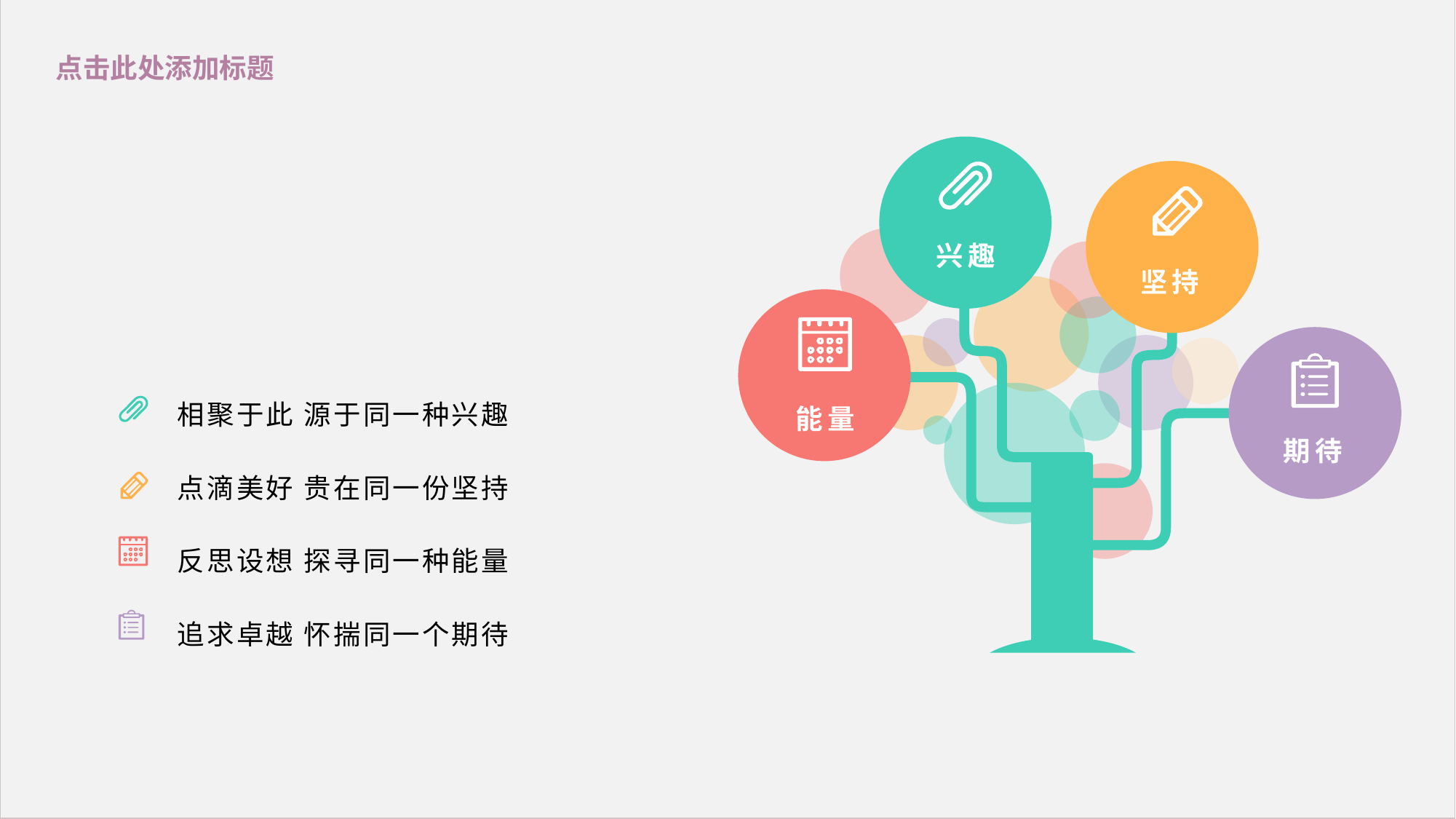

点击此处添加标题

兴趣

坚持

相聚于此 源于同一种兴趣

能量

期待

点滴美好 贵在同一份坚持

反思设想 探寻同一种能量

追求卓越 怀揣同一个期待